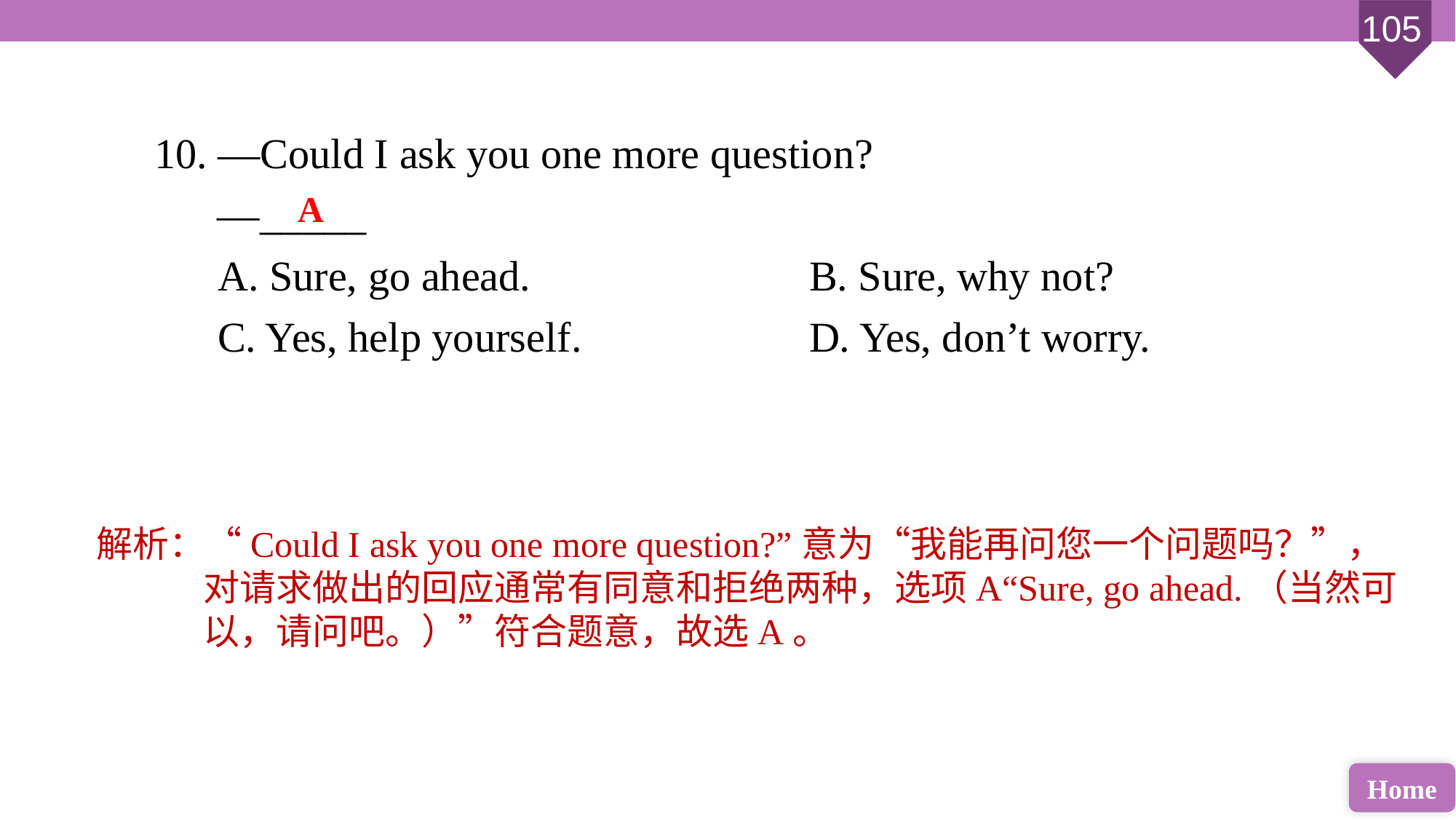

10. —Could I ask you one more question?
      —_____
      A. Sure, go ahead. 			B. Sure, why not?
      C. Yes, help yourself. 		D. Yes, don’t worry.
A
解析：“Could I ask you one more question?”意为“我能再问您一个问题吗？”，对请求做出的回应通常有同意和拒绝两种，选项A“Sure, go ahead.（当然可以，请问吧。）”符合题意，故选A。